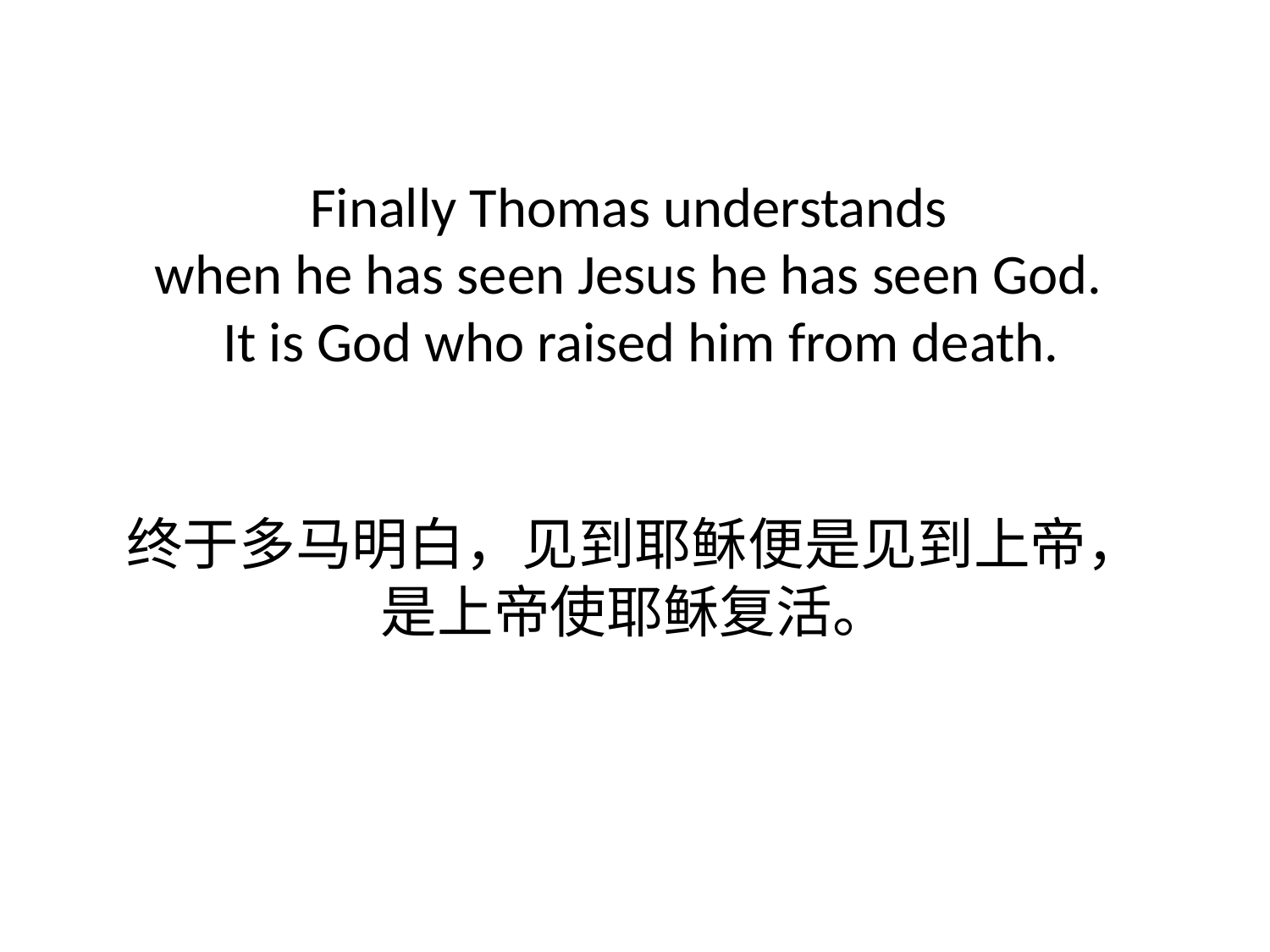

# Finally Thomas understands when he has seen Jesus he has seen God. It is God who raised him from death. 终于多马明白，见到耶稣便是见到上帝，是上帝使耶稣复活。